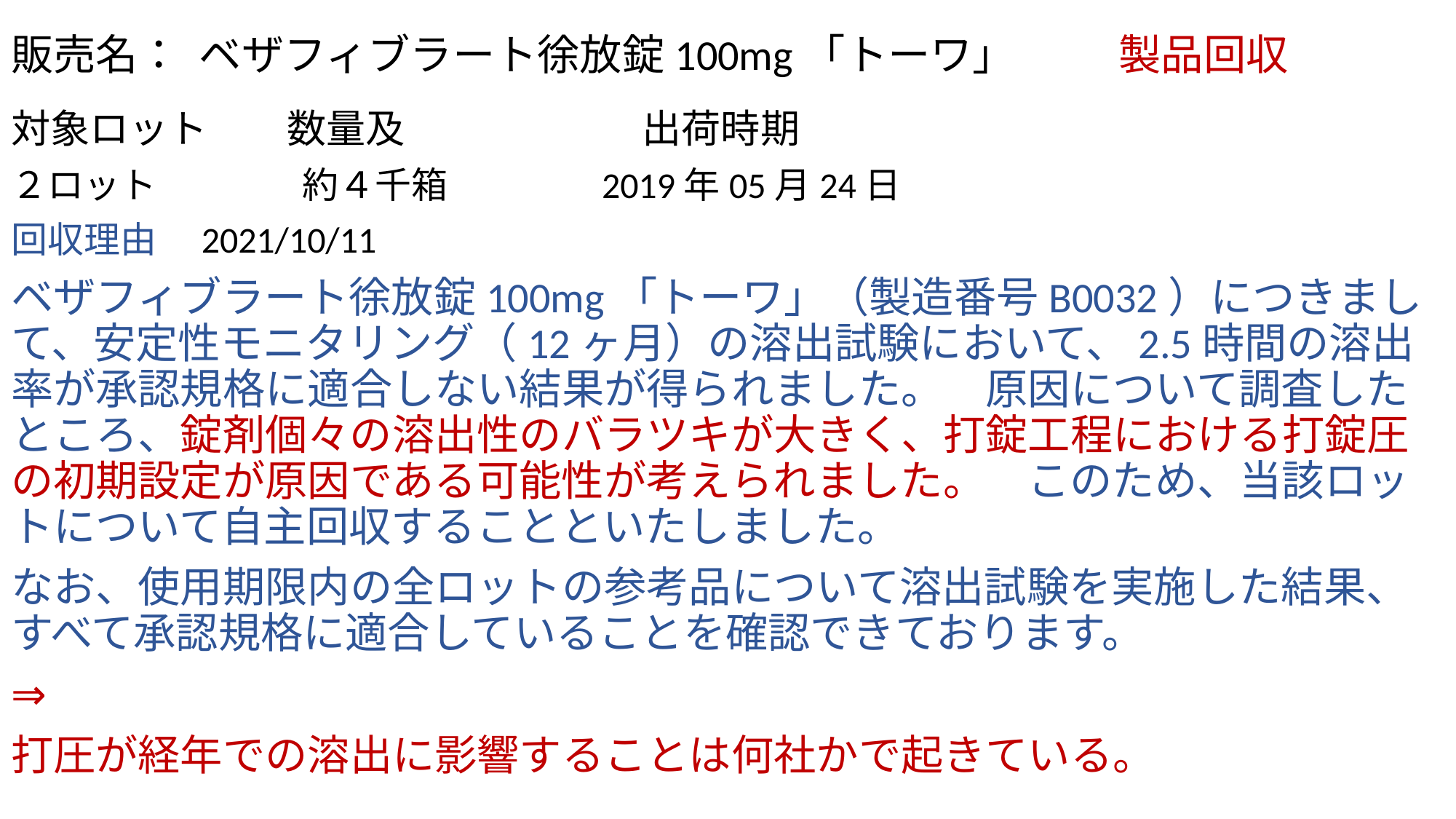

# 販売名：  ベザフィブラート徐放錠100mg「トーワ」 　 　製品回収
対象ロット　　数量及　　　　　　出荷時期
２ロット　　　　約４千箱　　　　2019年05月24日
回収理由　2021/10/11
ベザフィブラート徐放錠100mg「トーワ」（製造番号B0032）につきまして、安定性モニタリング（12ヶ月）の溶出試験において、2.5時間の溶出率が承認規格に適合しない結果が得られました。　原因について調査したところ、錠剤個々の溶出性のバラツキが大きく、打錠工程における打錠圧の初期設定が原因である可能性が考えられました。　このため、当該ロットについて自主回収することといたしました。
なお、使用期限内の全ロットの参考品について溶出試験を実施した結果、すべて承認規格に適合していることを確認できております。
⇒
打圧が経年での溶出に影響することは何社かで起きている。